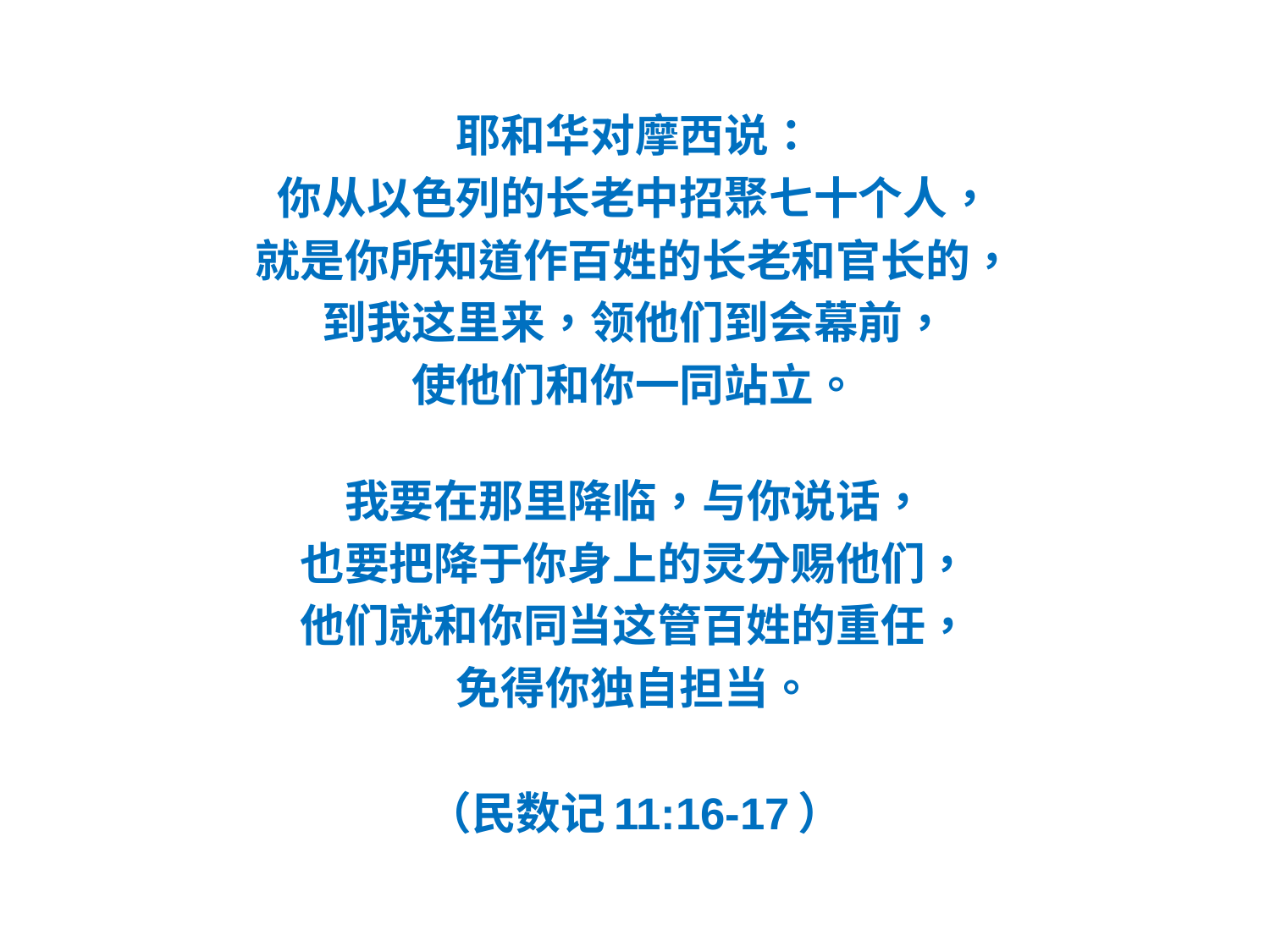

#
耶和华对摩西说：
你从以色列的长老中招聚七十个人，
就是你所知道作百姓的长老和官长的，
到我这里来，领他们到会幕前，
使他们和你一同站立。
我要在那里降临，与你说话，
也要把降于你身上的灵分赐他们，
他们就和你同当这管百姓的重任，
免得你独自担当。

（民数记11:16-17）